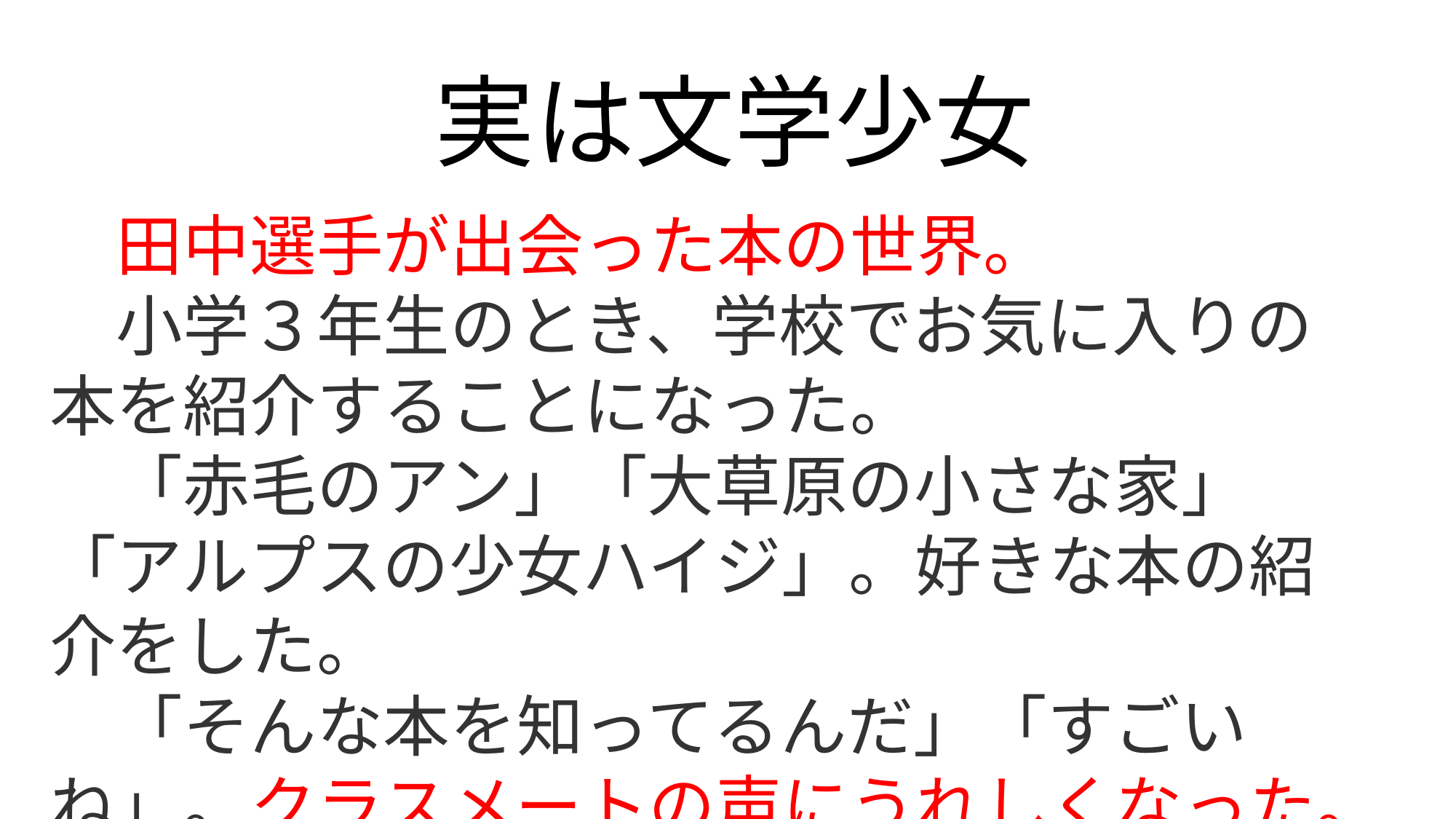

# 実は文学少女
　田中選手が出会った本の世界。
　小学３年生のとき、学校でお気に入りの本を紹介することになった。
　「赤毛のアン」「大草原の小さな家」「アルプスの少女ハイジ」。好きな本の紹介をした。
　「そんな本を知ってるんだ」「すごいね」。クラスメートの声にうれしくなった。